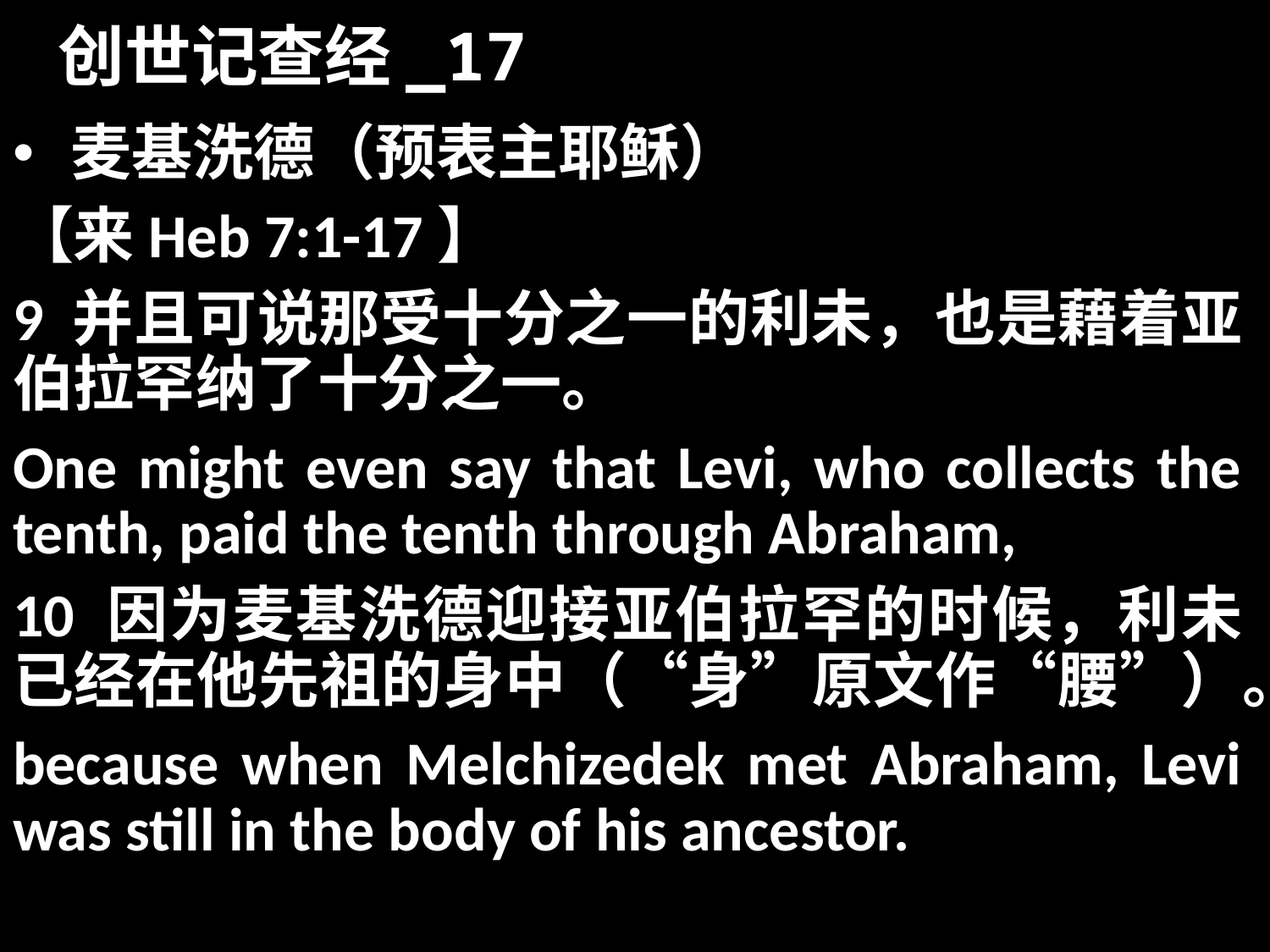

# 创世记查经_17
 麦基洗德（预表主耶稣）
【来Heb 7:1-17】
9 并且可说那受十分之一的利未，也是藉着亚伯拉罕纳了十分之一。
One might even say that Levi, who collects the tenth, paid the tenth through Abraham,
10 因为麦基洗德迎接亚伯拉罕的时候，利未已经在他先祖的身中（“身”原文作“腰”）。
because when Melchizedek met Abraham, Levi was still in the body of his ancestor.